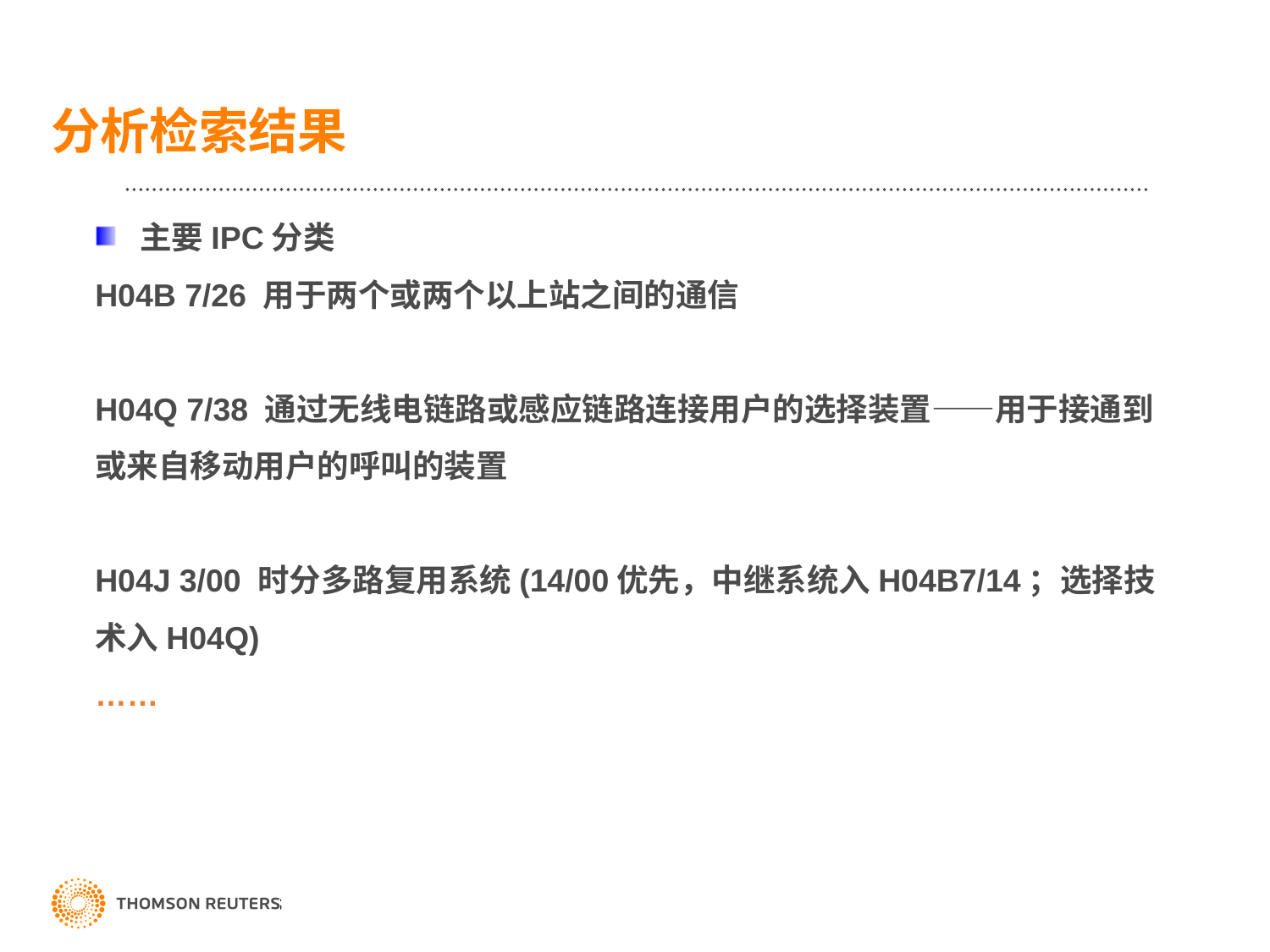

分析检索结果
 主要IPC分类
H04B 7/26 用于两个或两个以上站之间的通信

H04Q 7/38 通过无线电链路或感应链路连接用户的选择装置——用于接通到或来自移动用户的呼叫的装置

H04J 3/00 时分多路复用系统(14/00优先，中继系统入H04B7/14；选择技术入H04Q)
……

37